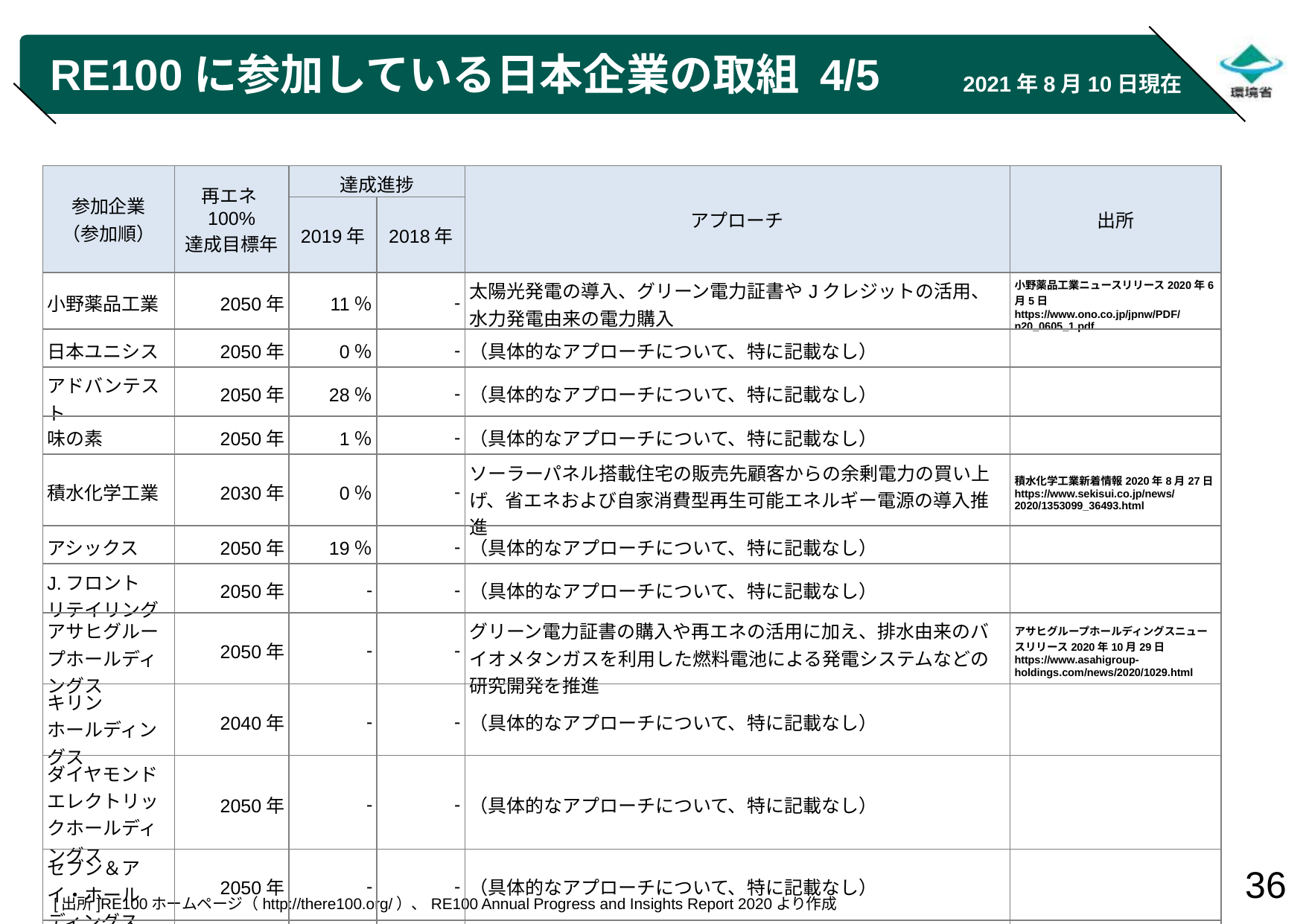

# RE100に参加している日本企業の取組 4/5
2021年8月10日現在
| 参加企業 （参加順） | 再エネ100% 達成目標年 | 達成進捗 |  | アプローチ | 出所 |
| --- | --- | --- | --- | --- | --- |
|  |  | 2019年 | 2018年 |  |  |
| 小野薬品工業 | 2050年 | 11％ | - | 太陽光発電の導入、グリーン電力証書やJクレジットの活用、水力発電由来の電力購入 | 小野薬品工業ニュースリリース2020年6月5日 https://www.ono.co.jp/jpnw/PDF/n20\_0605\_1.pdf |
| 日本ユニシス | 2050年 | 0％ | - | （具体的なアプローチについて、特に記載なし） |  |
| アドバンテスト | 2050年 | 28％ | - | （具体的なアプローチについて、特に記載なし） |  |
| 味の素 | 2050年 | 1％ | - | （具体的なアプローチについて、特に記載なし） |  |
| 積水化学工業 | 2030年 | 0％ | - | ソーラーパネル搭載住宅の販売先顧客からの余剰電力の買い上げ、省エネおよび自家消費型再生可能エネルギー電源の導入推進 | 積水化学工業新着情報2020年8月27日 https://www.sekisui.co.jp/news/2020/1353099\_36493.html |
| アシックス | 2050年 | 19％ | - | （具体的なアプローチについて、特に記載なし） |  |
| J.フロント リテイリング | 2050年 | - | - | （具体的なアプローチについて、特に記載なし） |  |
| アサヒグループホールディングス | 2050年 | - | - | グリーン電力証書の購入や再エネの活用に加え、排水由来のバイオメタンガスを利用した燃料電池による発電システムなどの研究開発を推進 | アサヒグループホールディングスニュースリリース2020年10月29日 https://www.asahigroup-holdings.com/news/2020/1029.html |
| キリン ホールディングス | 2040年 | - | - | （具体的なアプローチについて、特に記載なし） |  |
| ダイヤモンドエレクトリックホールディングス | 2050年 | ‐ | - | （具体的なアプローチについて、特に記載なし） |  |
| セブン＆アイ・ホールディングス | 2050年 | - | - | （具体的なアプローチについて、特に記載なし） |  |
| ノーリツ | 2050年 | - | - | （具体的なアプローチについて、特に記載なし） |  |
| 村田製作所 | 2050年 | - | - | 生産プロセスでの環境負荷低減に加え、国内外生産子会社における再エネの利用促進（ソーラーシステムの導入や自社蓄電池を利用した発電量の効率的な活用など） | 村田製作所 コーポレートニュース 2020年12月17日 https://corporate.murata.com/ja-jp/about/newsroom/news/company/csrtopic/2020/1217 |
[出所]RE100ホームページ（http://there100.org/）、RE100 Annual Progress and Insights Report 2020より作成